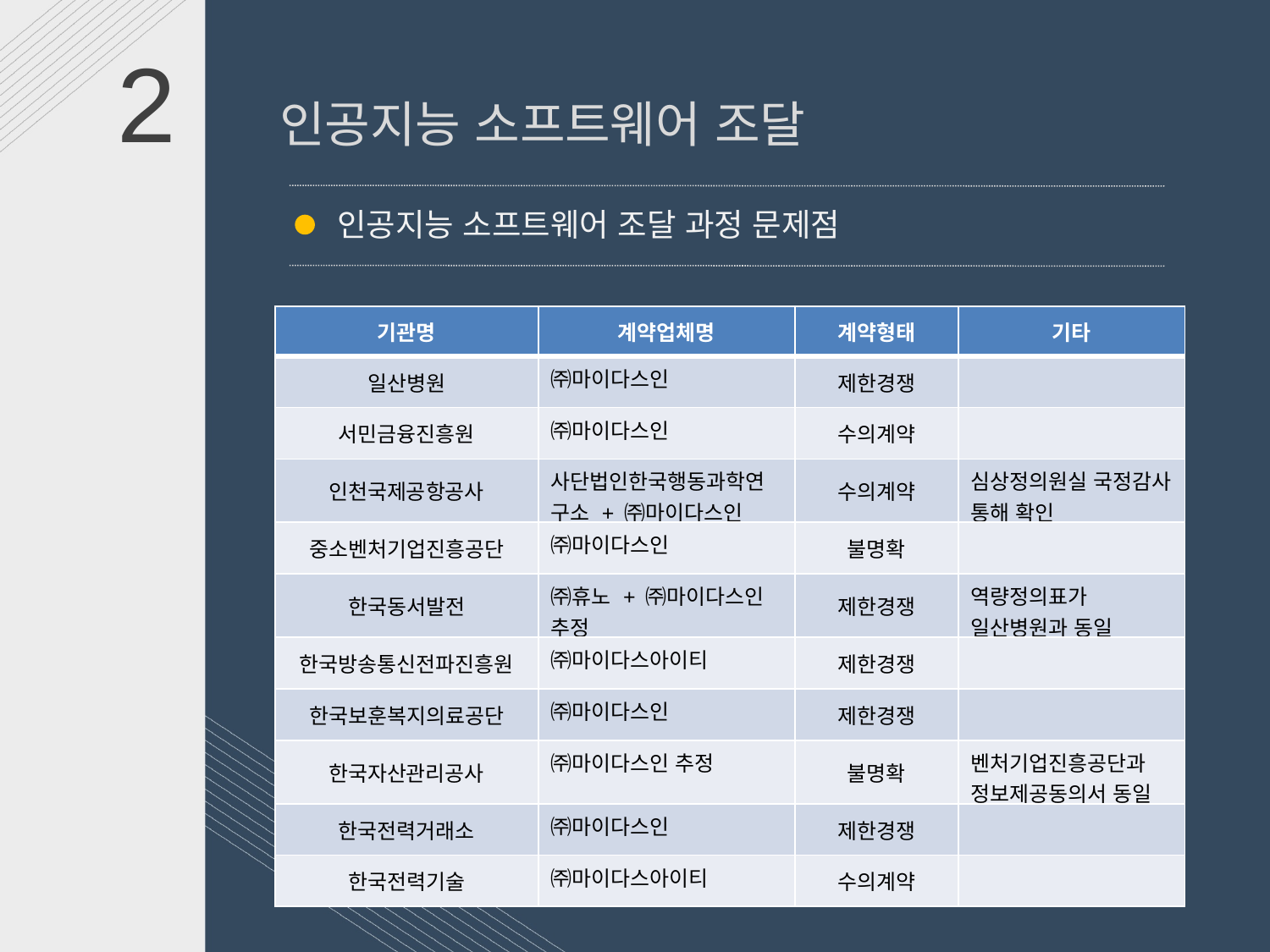

2    인공지능 소프트웨어 조달
인공지능 소프트웨어 조달 과정 문제점

| 기관명 | 계약업체명 | 계약형태 | 기타 |
| --- | --- | --- | --- |
| 일산병원 | ㈜마이다스인 | 제한경쟁 |  |
| 서민금융진흥원 | ㈜마이다스인 | 수의계약 |  |
| 인천국제공항공사 | 사단법인한국행동과학연구소 + ㈜마이다스인 | 수의계약 | 심상정의원실 국정감사 통해 확인 |
| 중소벤처기업진흥공단 | ㈜마이다스인 | 불명확 |  |
| 한국동서발전 | ㈜휴노 + ㈜마이다스인 추정 | 제한경쟁 | 역량정의표가 일산병원과 동일 |
| 한국방송통신전파진흥원 | ㈜마이다스아이티 | 제한경쟁 |  |
| 한국보훈복지의료공단 | ㈜마이다스인 | 제한경쟁 |  |
| 한국자산관리공사 | ㈜마이다스인 추정 | 불명확 | 벤처기업진흥공단과 정보제공동의서 동일 |
| 한국전력거래소 | ㈜마이다스인 | 제한경쟁 |  |
| 한국전력기술 | ㈜마이다스아이티 | 수의계약 |  |